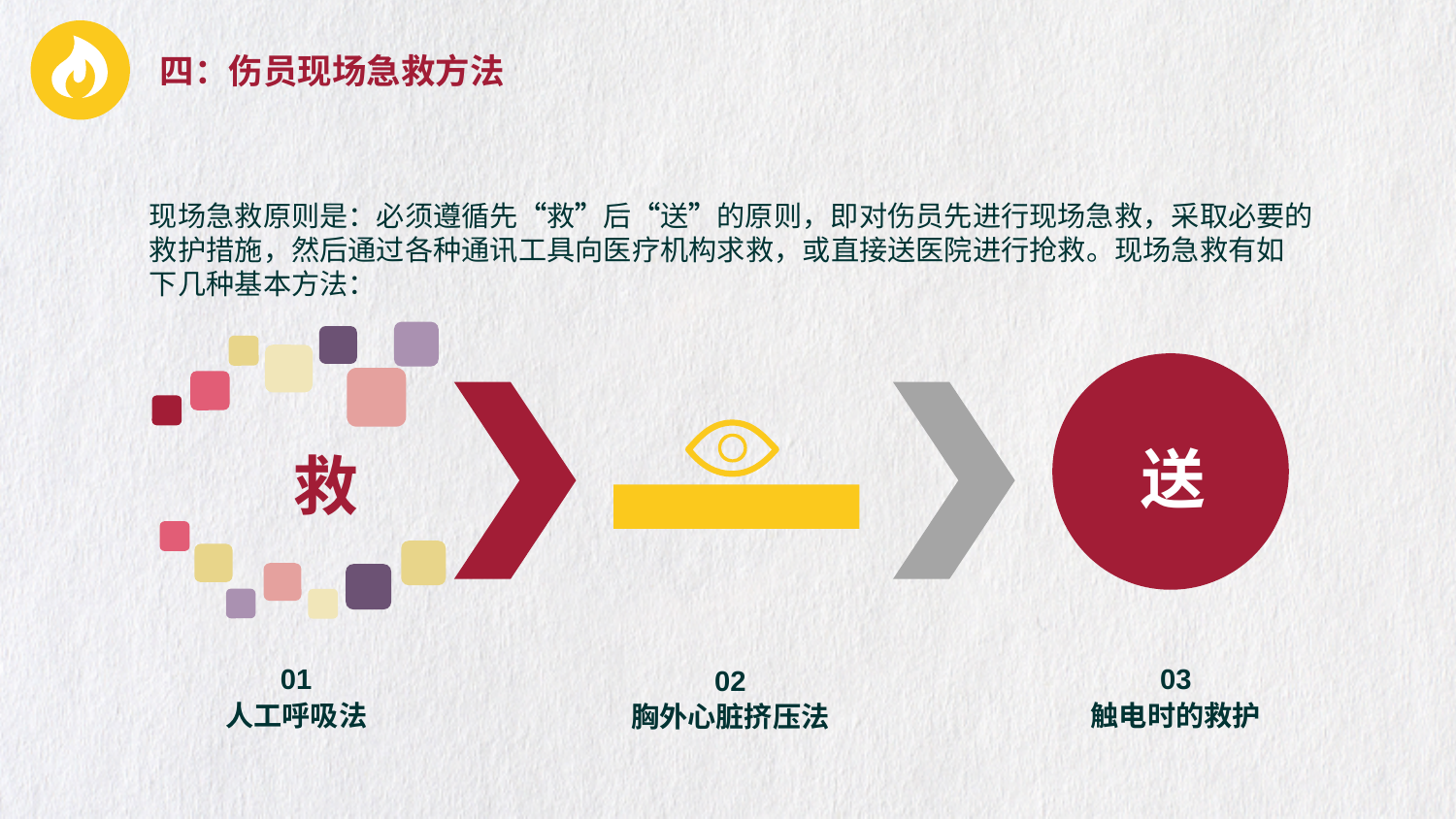

四：伤员现场急救方法
现场急救原则是：必须遵循先“救”后“送”的原则，即对伤员先进行现场急救，采取必要的救护措施，然后通过各种通讯工具向医疗机构求救，或直接送医院进行抢救。现场急救有如下几种基本方法：

送

救

01
03
02
人工呼吸法
触电时的救护
胸外心脏挤压法